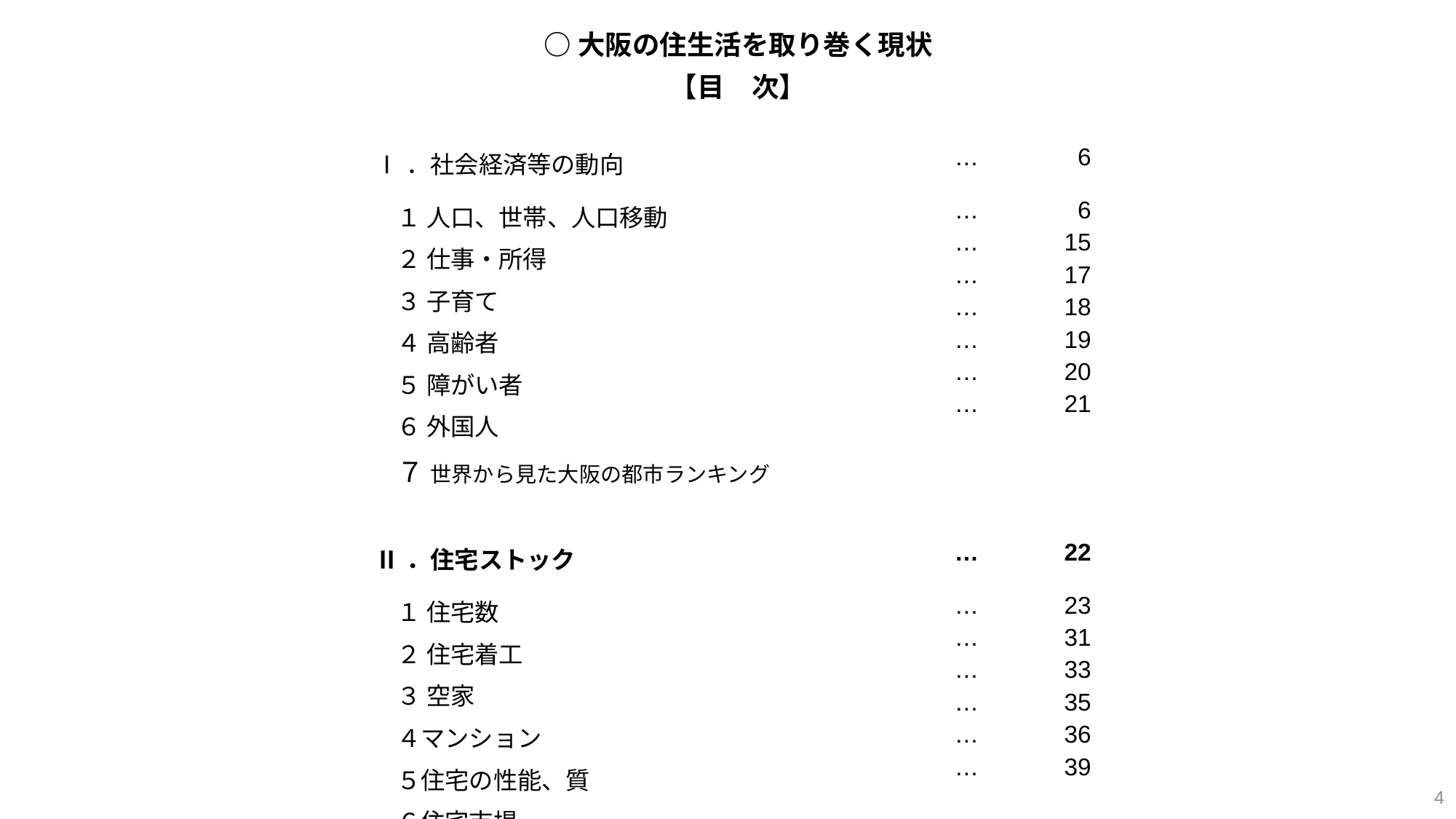

○大阪の住生活を取り巻く現状
【目　次】

| Ⅰ．社会経済等の動向 | … | 6 |  |
| --- | --- | --- | --- |
| １ 人口、世帯、人口移動　 ２ 仕事・所得 ３ 子育て ４ 高齢者 ５ 障がい者 ６ 外国人 ７ 世界から見た大阪の都市ランキング | … … … … … … … | 6 15 17 18 19 20 21 |  |
| Ⅱ．住宅ストック | … | 22 |  |
| １ 住宅数　 ２ 住宅着工 ３ 空家 ４マンション ５住宅の性能、質 ６住宅市場 | … … … …… … | 23 31 33 35 36 39 |  |
4